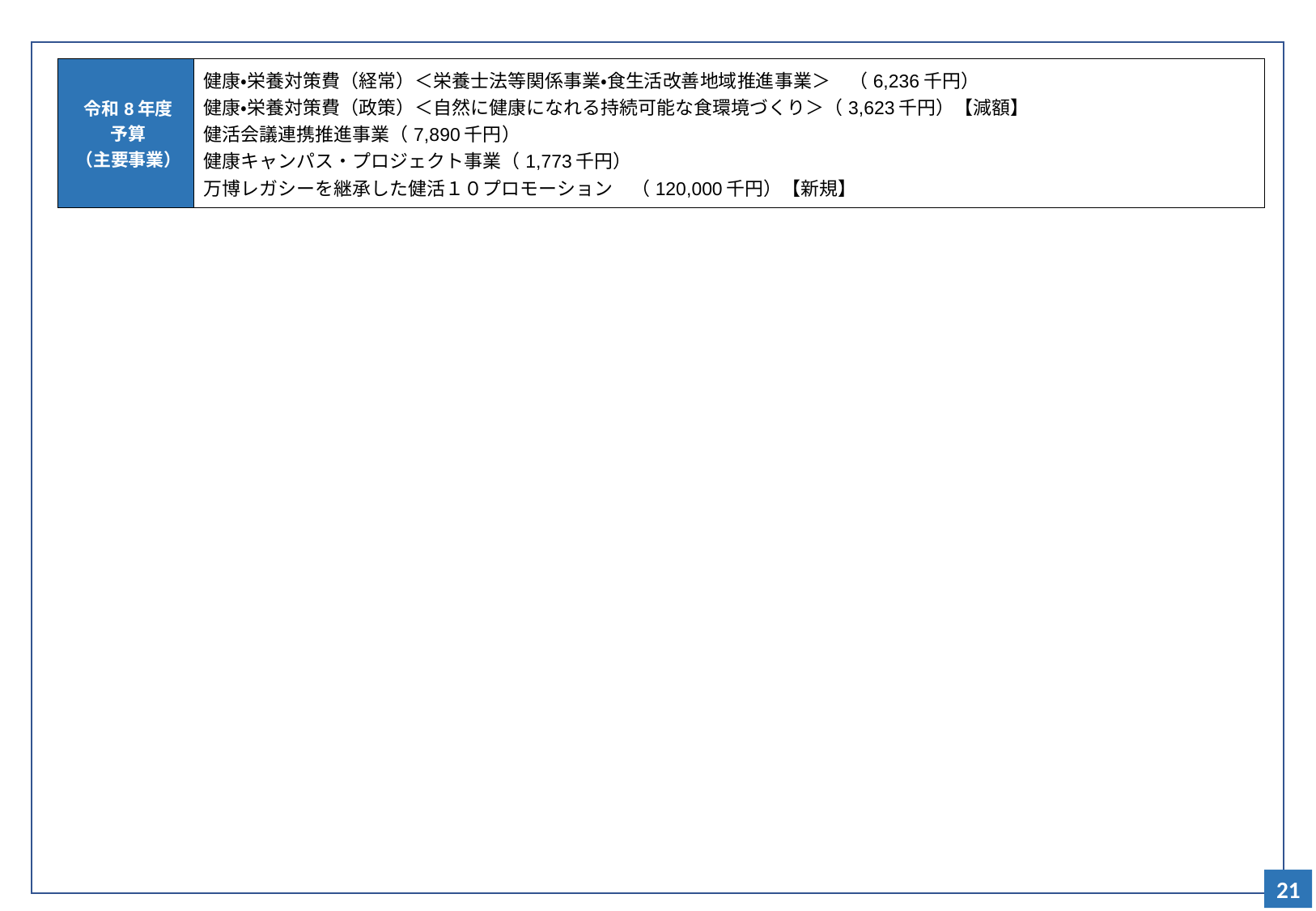

| 令和8年度 予算 （主要事業） | 健康・栄養対策費（経常）＜栄養士法等関係事業・食生活改善地域推進事業＞　（6,236千円） 健康・栄養対策費（政策）＜自然に健康になれる持続可能な食環境づくり＞（3,623千円）【減額】 健活会議連携推進事業（7,890千円） 健康キャンパス・プロジェクト事業（1,773千円） 万博レガシーを継承した健活１０プロモーション　（120,000千円）【新規】 |
| --- | --- |
21